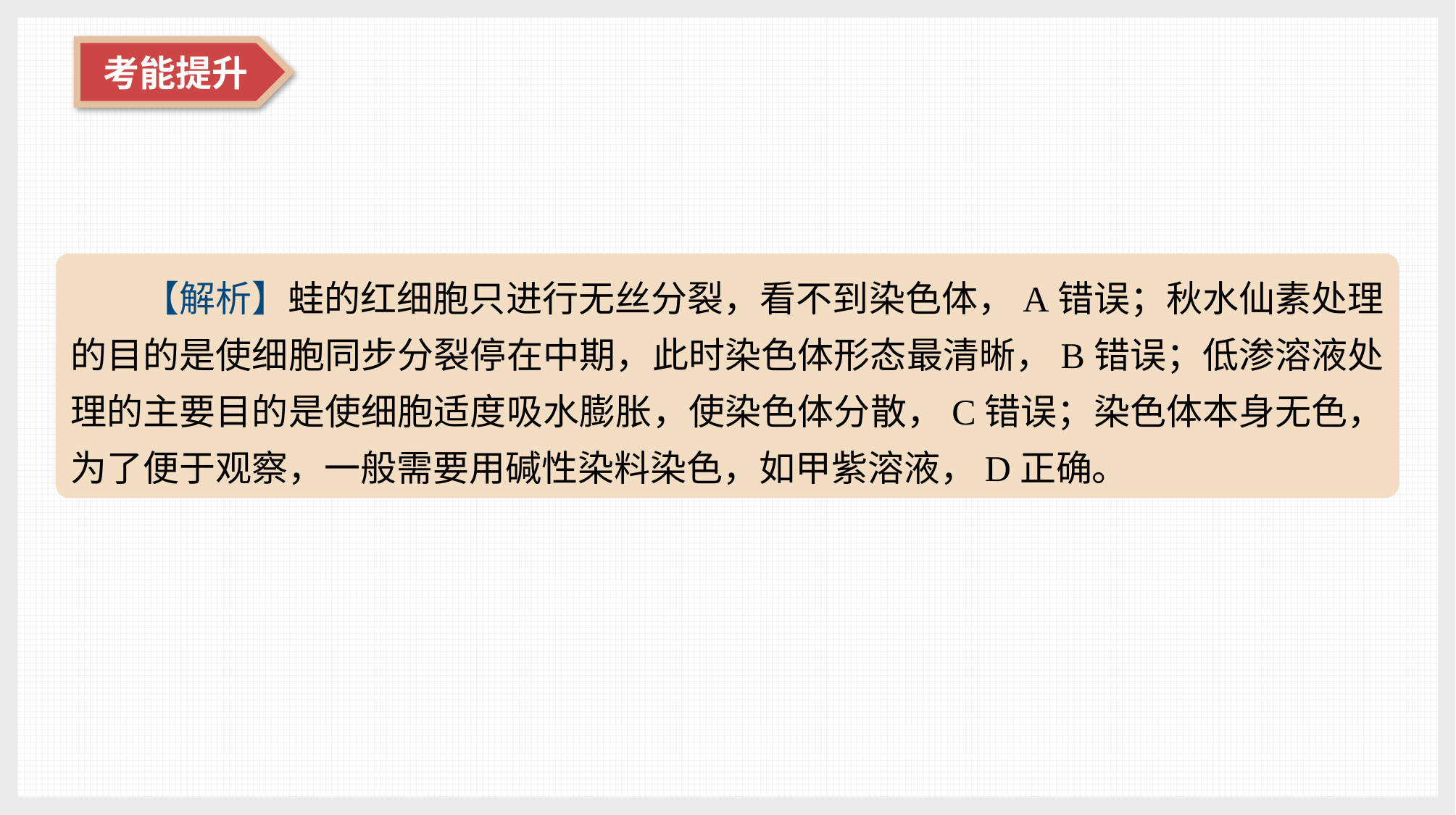

【解析】蛙的红细胞只进行无丝分裂，看不到染色体，A错误；秋水仙素处理的目的是使细胞同步分裂停在中期，此时染色体形态最清晰，B错误；低渗溶液处理的主要目的是使细胞适度吸水膨胀，使染色体分散，C错误；染色体本身无色，为了便于观察，一般需要用碱性染料染色，如甲紫溶液，D正确。